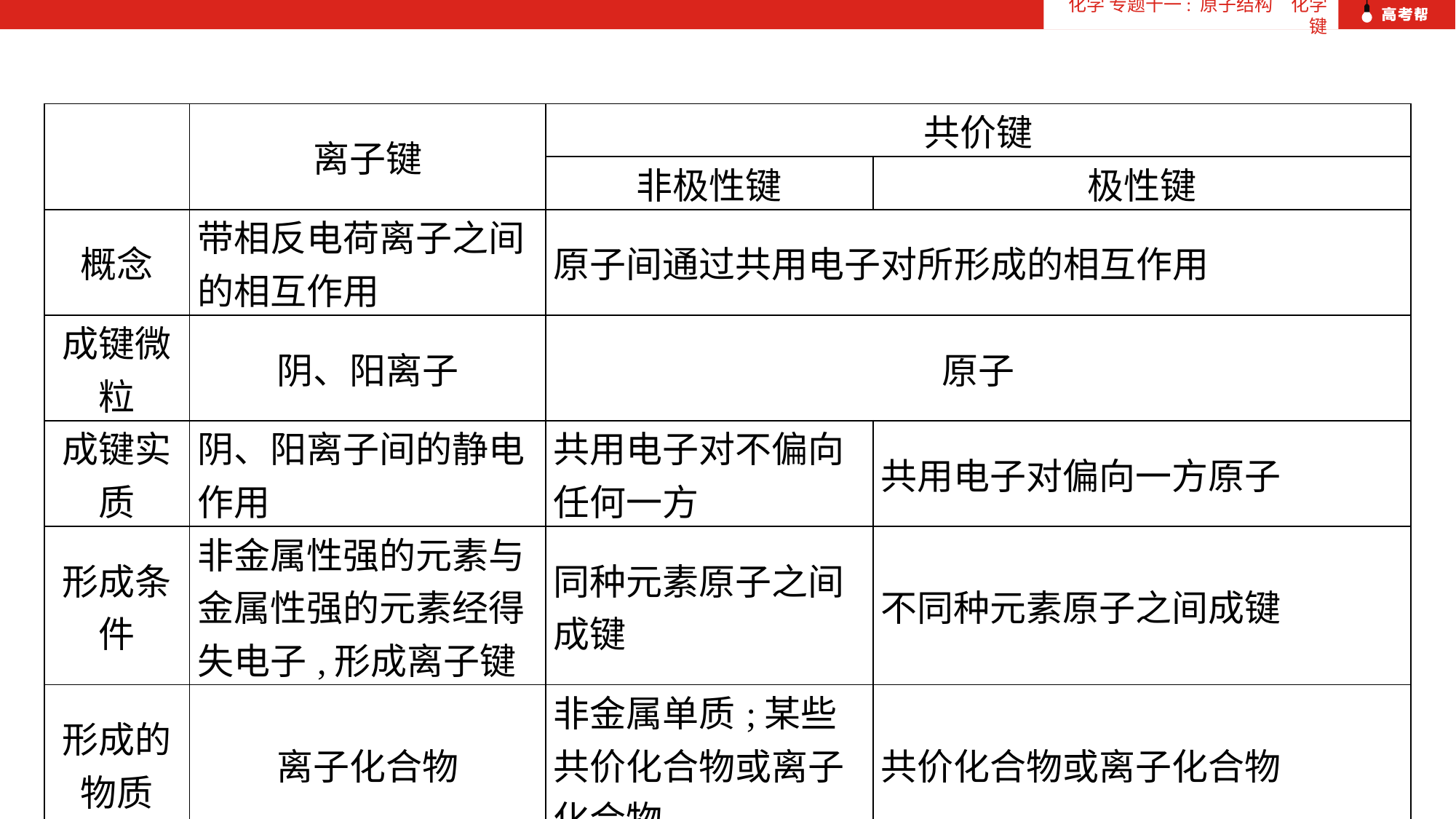

化学 专题十一: 原子结构　化学键
|  | 离子键 | 共价键 |  |
| --- | --- | --- | --- |
|  |  | 非极性键 | 极性键 |
| 概念 | 带相反电荷离子之间的相互作用 | 原子间通过共用电子对所形成的相互作用 |  |
| 成键微粒 | 阴、阳离子 | 原子 |  |
| 成键实质 | 阴、阳离子间的静电作用 | 共用电子对不偏向任何一方 | 共用电子对偏向一方原子 |
| 形成条件 | 非金属性强的元素与金属性强的元素经得失电子,形成离子键 | 同种元素原子之间成键 | 不同种元素原子之间成键 |
| 形成的 物质 | 离子化合物 | 非金属单质;某些共价化合物或离子化合物 | 共价化合物或离子化合物 |